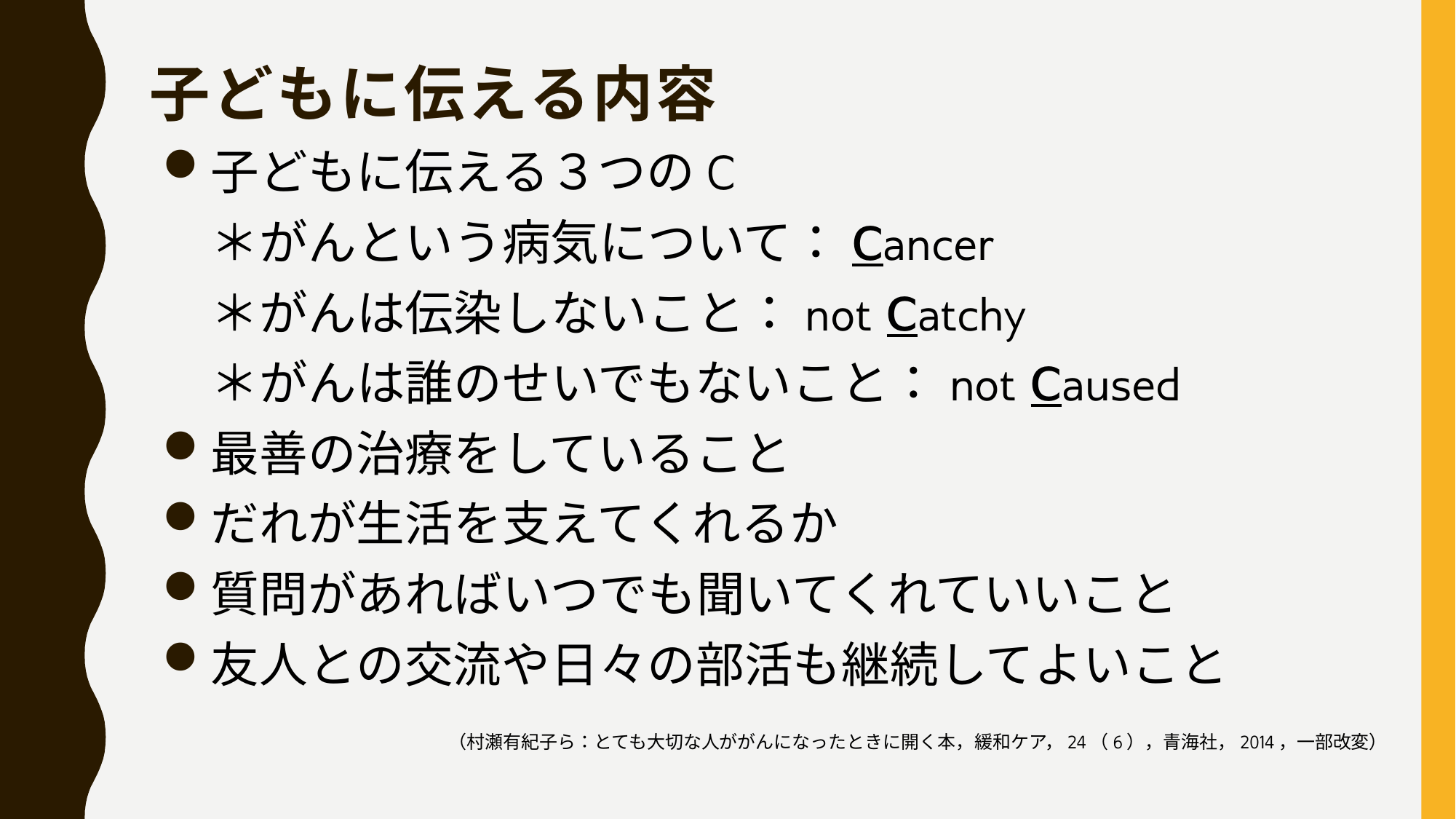

# 子どもに伝える内容
子どもに伝える３つのC
　＊がんという病気について：Cancer
　＊がんは伝染しないこと：not Catchy
　＊がんは誰のせいでもないこと：not Caused
最善の治療をしていること
だれが生活を支えてくれるか
質問があればいつでも聞いてくれていいこと
友人との交流や日々の部活も継続してよいこと

（村瀬有紀子ら：とても大切な人ががんになったときに開く本，緩和ケア，24（6），青海社，2014，一部改変）